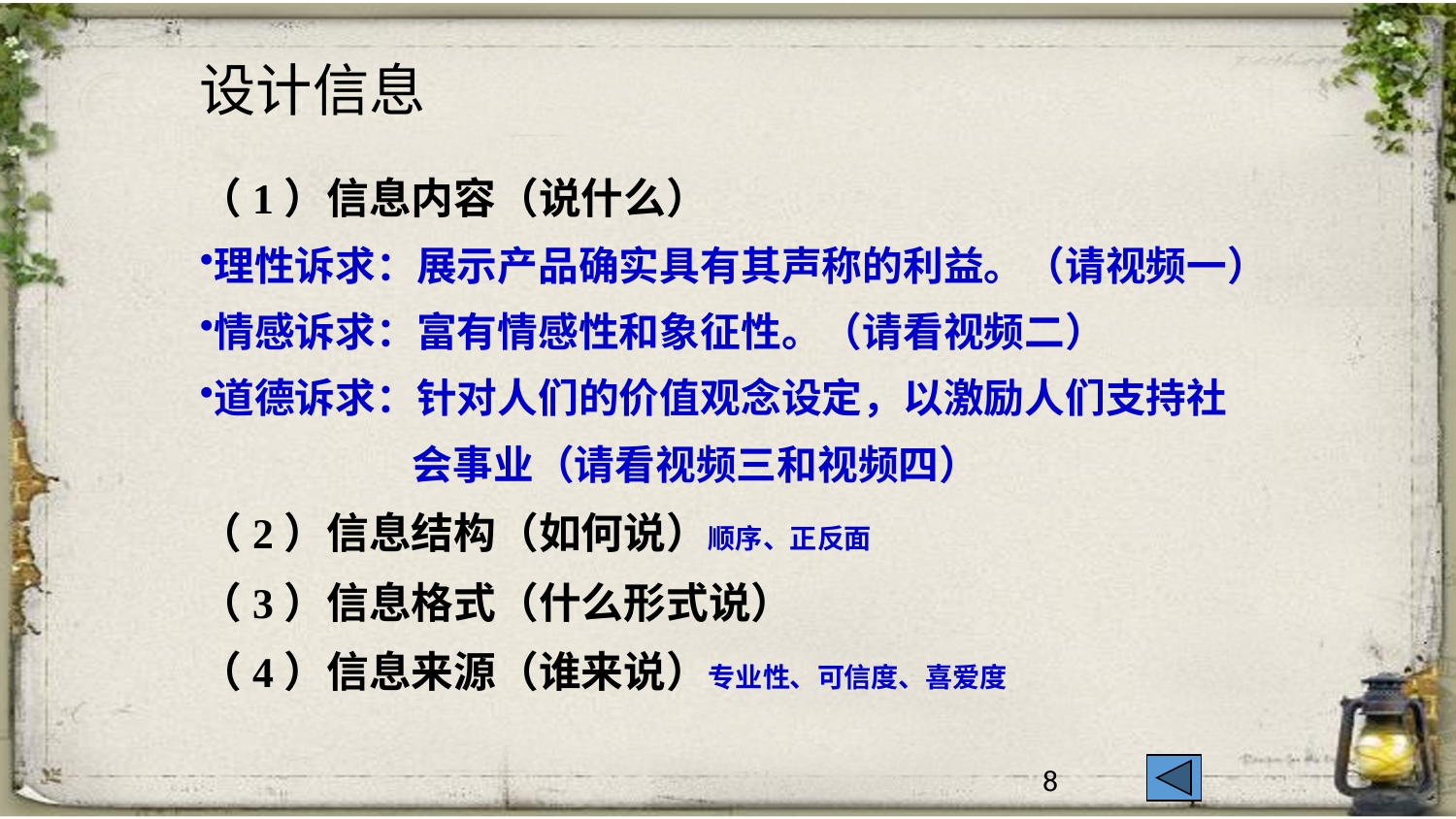

8
设计信息
（1）信息内容（说什么）
理性诉求：展示产品确实具有其声称的利益。（请视频一）
情感诉求：富有情感性和象征性。（请看视频二）
道德诉求：针对人们的价值观念设定，以激励人们支持社
                      会事业（请看视频三和视频四）
（2）信息结构（如何说）顺序、正反面
（3）信息格式（什么形式说）
（4）信息来源（谁来说）专业性、可信度、喜爱度